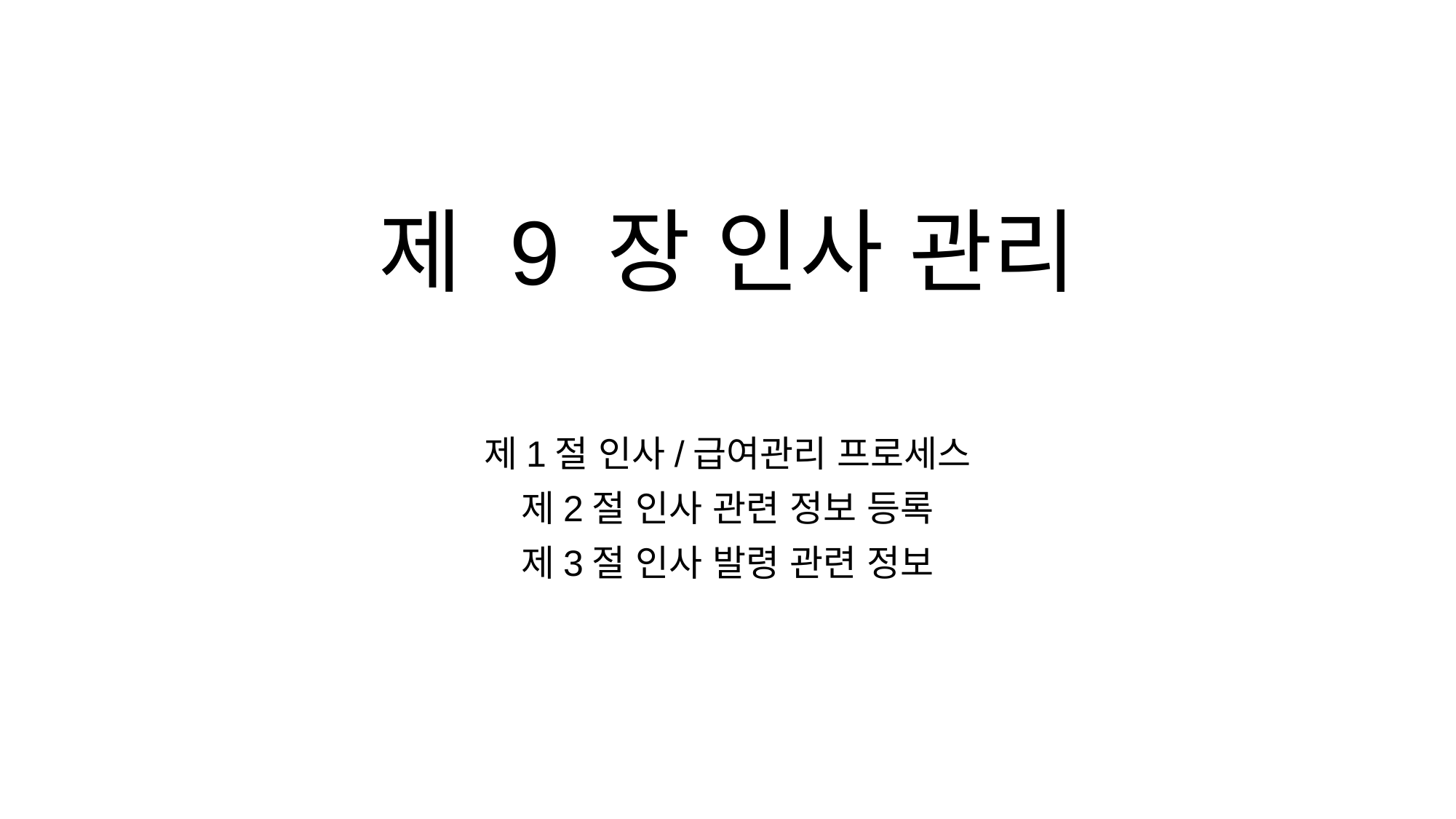

# 제 9 장 인사 관리
제1절 인사/급여관리 프로세스
제2절 인사 관련 정보 등록
제3절 인사 발령 관련 정보